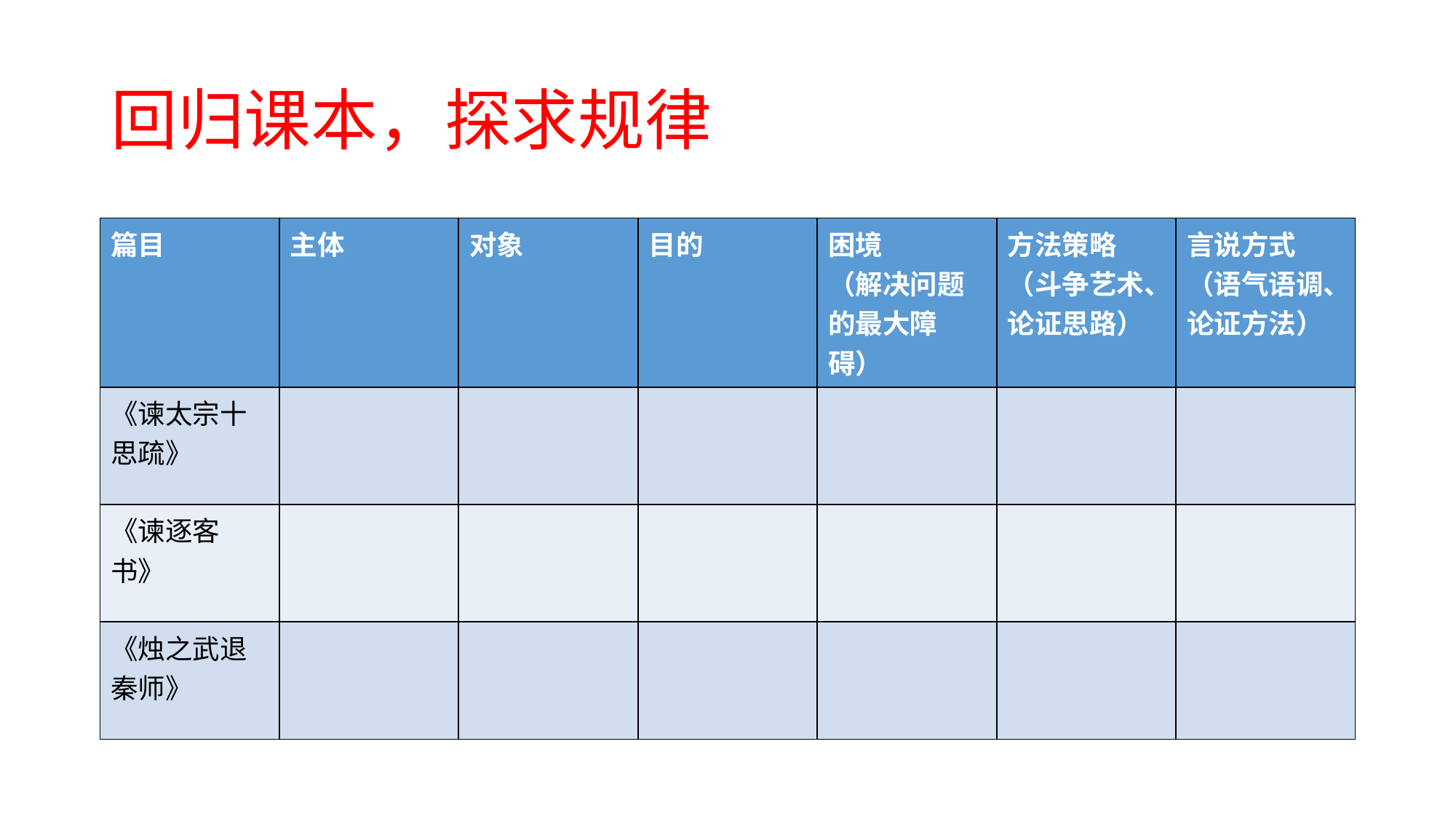

# 回归课本，探求规律
| 篇目 | 主体 | 对象 | 目的 | 困境 （解决问题的最大障碍） | 方法策略 （斗争艺术、论证思路） | 言说方式（语气语调、论证方法） |
| --- | --- | --- | --- | --- | --- | --- |
| 《谏太宗十思疏》 |  |  |  |  |  |  |
| 《谏逐客书》 |  |  |  |  |  |  |
| 《烛之武退秦师》 |  |  |  |  |  |  |